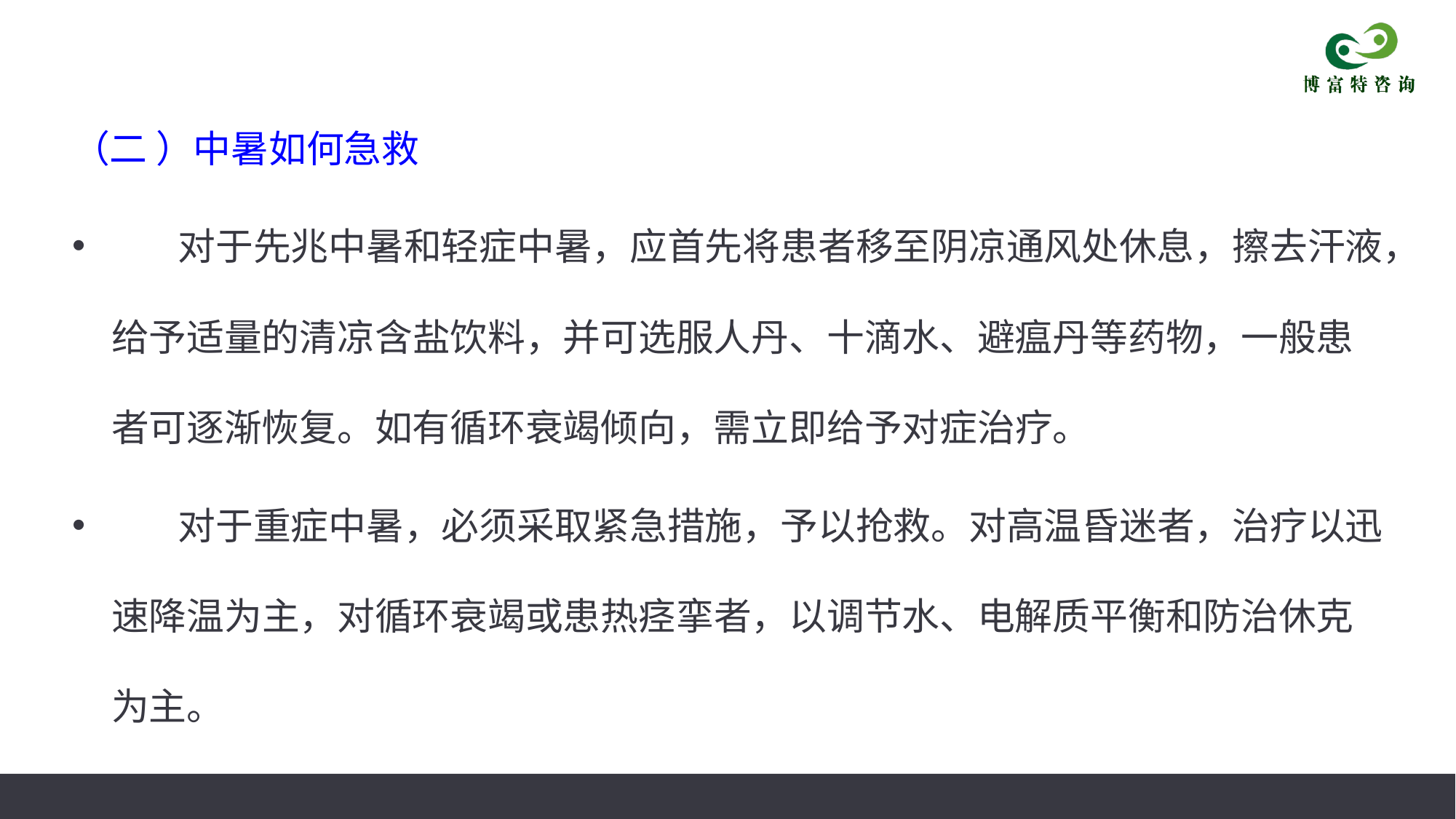

（二 ）中暑如何急救
       对于先兆中暑和轻症中暑，应首先将患者移至阴凉通风处休息，擦去汗液，给予适量的清凉含盐饮料，并可选服人丹、十滴水、避瘟丹等药物，一般患者可逐渐恢复。如有循环衰竭倾向，需立即给予对症治疗。
       对于重症中暑，必须采取紧急措施，予以抢救。对高温昏迷者，治疗以迅速降温为主，对循环衰竭或患热痉挛者，以调节水、电解质平衡和防治休克为主。